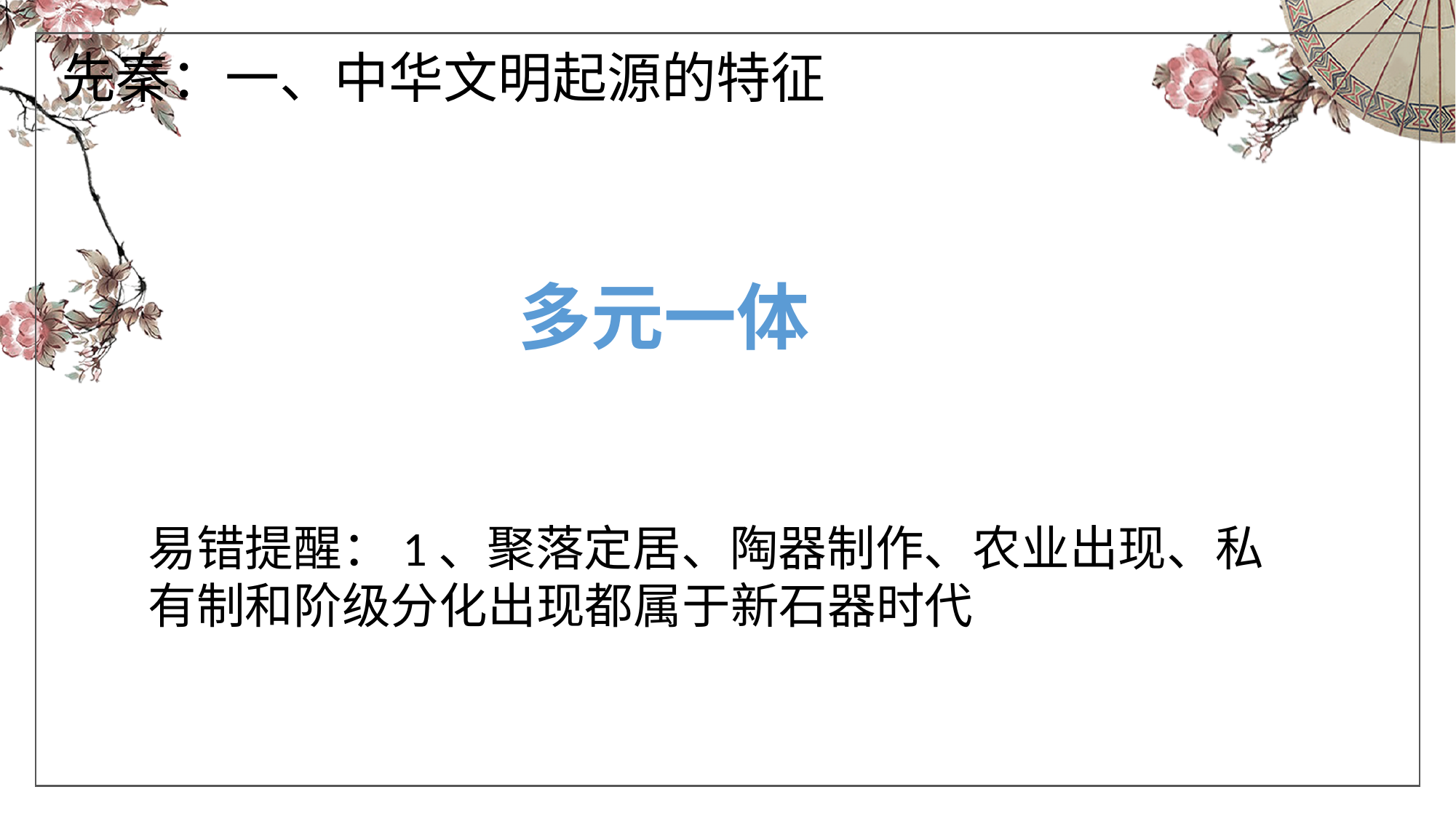

先秦：一、中华文明起源的特征
多元一体
易错提醒：1、聚落定居、陶器制作、农业出现、私有制和阶级分化出现都属于新石器时代